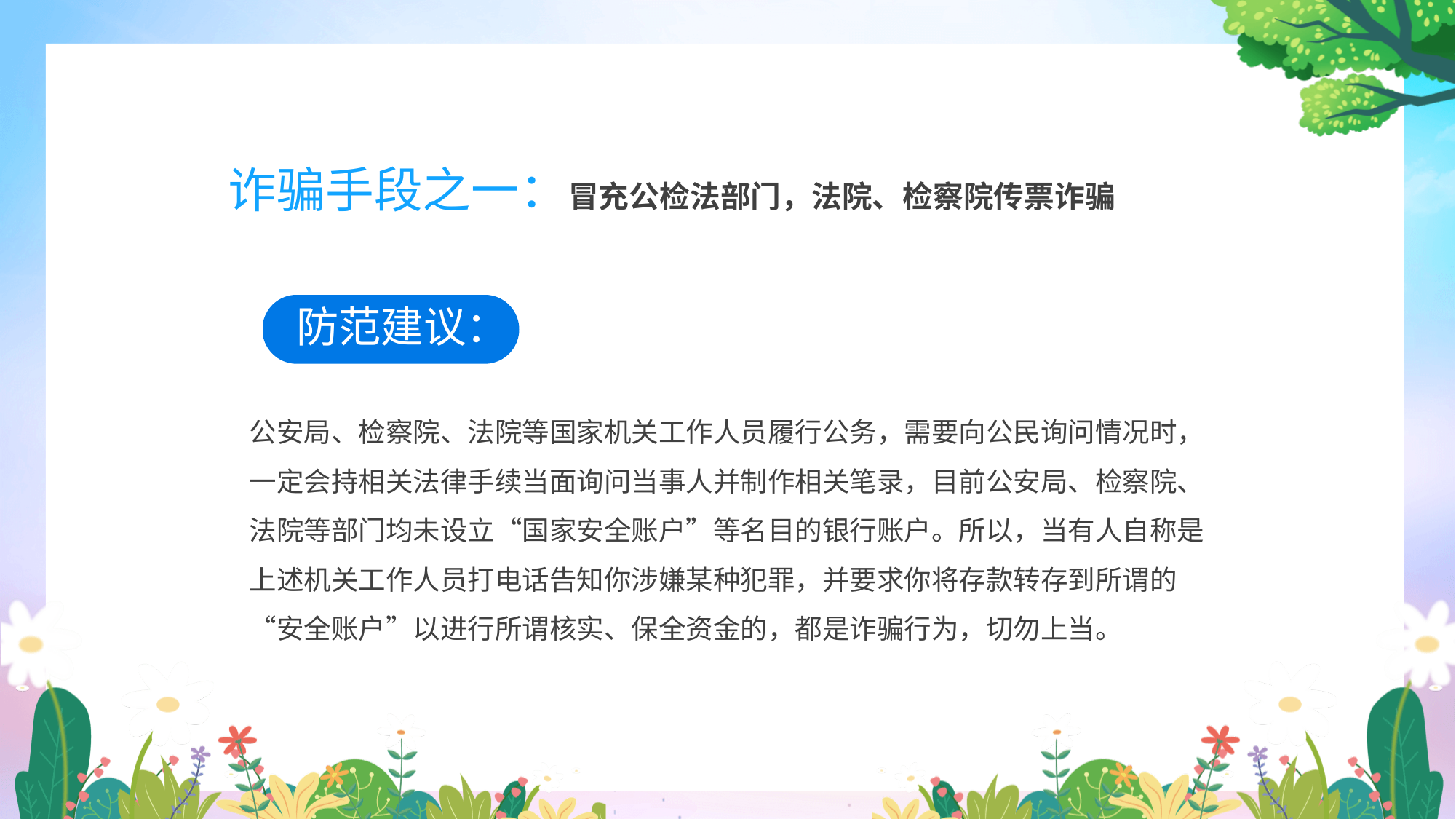

诈骗手段之一：冒充公检法部门，法院、检察院传票诈骗

防范建议：
公安局、检察院、法院等国家机关工作人员履行公务，需要向公民询问情况时，一定会持相关法律手续当面询问当事人并制作相关笔录，目前公安局、检察院、法院等部门均未设立“国家安全账户”等名目的银行账户。所以，当有人自称是上述机关工作人员打电话告知你涉嫌某种犯罪，并要求你将存款转存到所谓的“安全账户”以进行所谓核实、保全资金的，都是诈骗行为，切勿上当。
PPT下载 http://www.1ppt.com/xiazai/